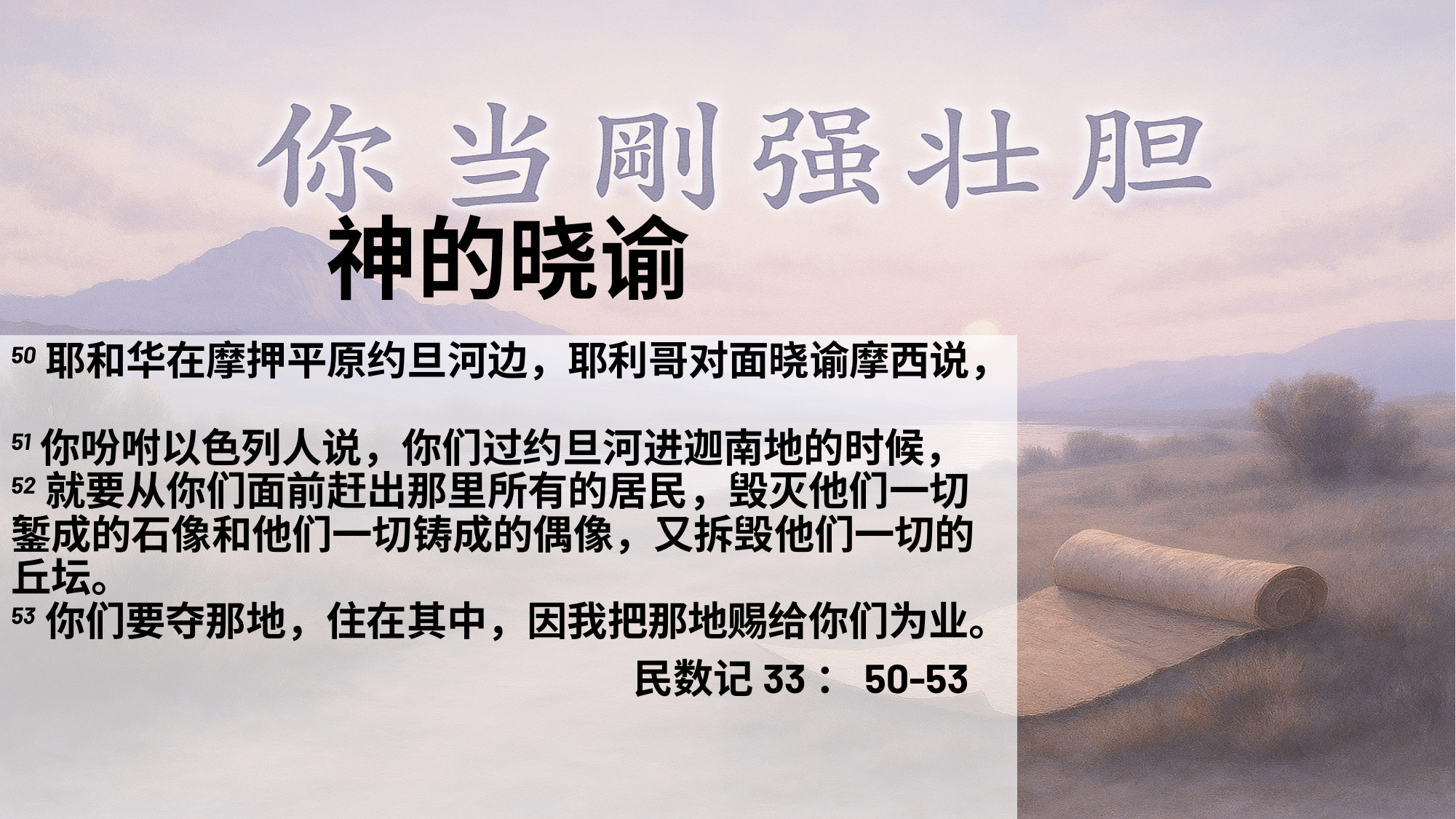

# 神的晓谕
50 耶和华在摩押平原约旦河边，耶利哥对面晓谕摩西说，
51 你吩咐以色列人说，你们过约旦河进迦南地的时候，
52 就要从你们面前赶出那里所有的居民，毁灭他们一切錾成的石像和他们一切铸成的偶像，又拆毁他们一切的丘坛。
53 你们要夺那地，住在其中，因我把那地赐给你们为业。
						民数记33：50-53